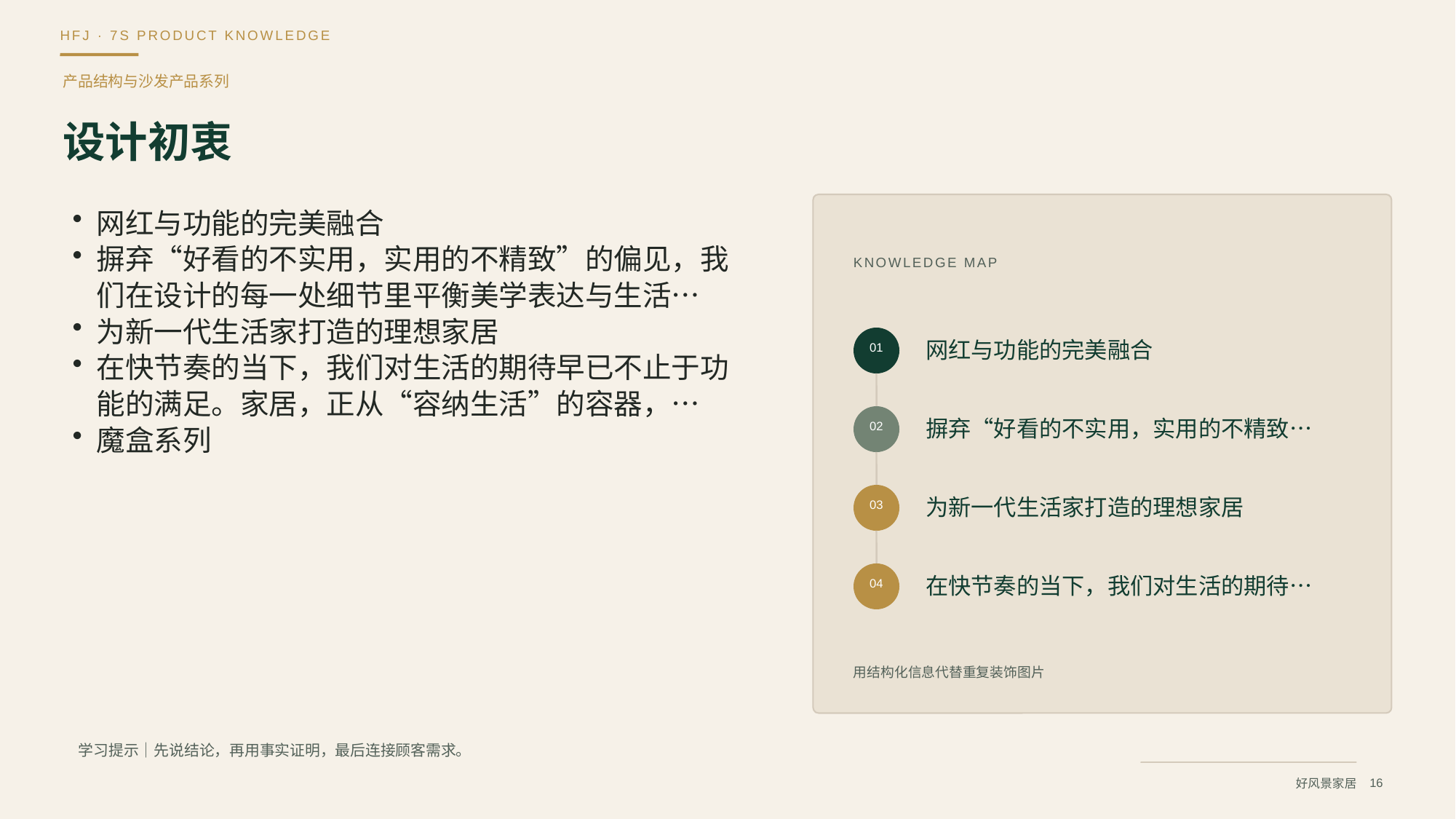

产品结构与沙发产品系列
设计初衷
网红与功能的完美融合
摒弃“好看的不实用，实用的不精致”的偏见，我们在设计的每一处细节里平衡美学表达与生活…
为新一代生活家打造的理想家居
在快节奏的当下，我们对生活的期待早已不止于功能的满足。家居，正从“容纳生活”的容器，…
魔盒系列

KNOWLEDGE MAP

网红与功能的完美融合
01

摒弃“好看的不实用，实用的不精致…
02

为新一代生活家打造的理想家居
03

在快节奏的当下，我们对生活的期待…
04
用结构化信息代替重复装饰图片
学习提示｜先说结论，再用事实证明，最后连接顾客需求。
16